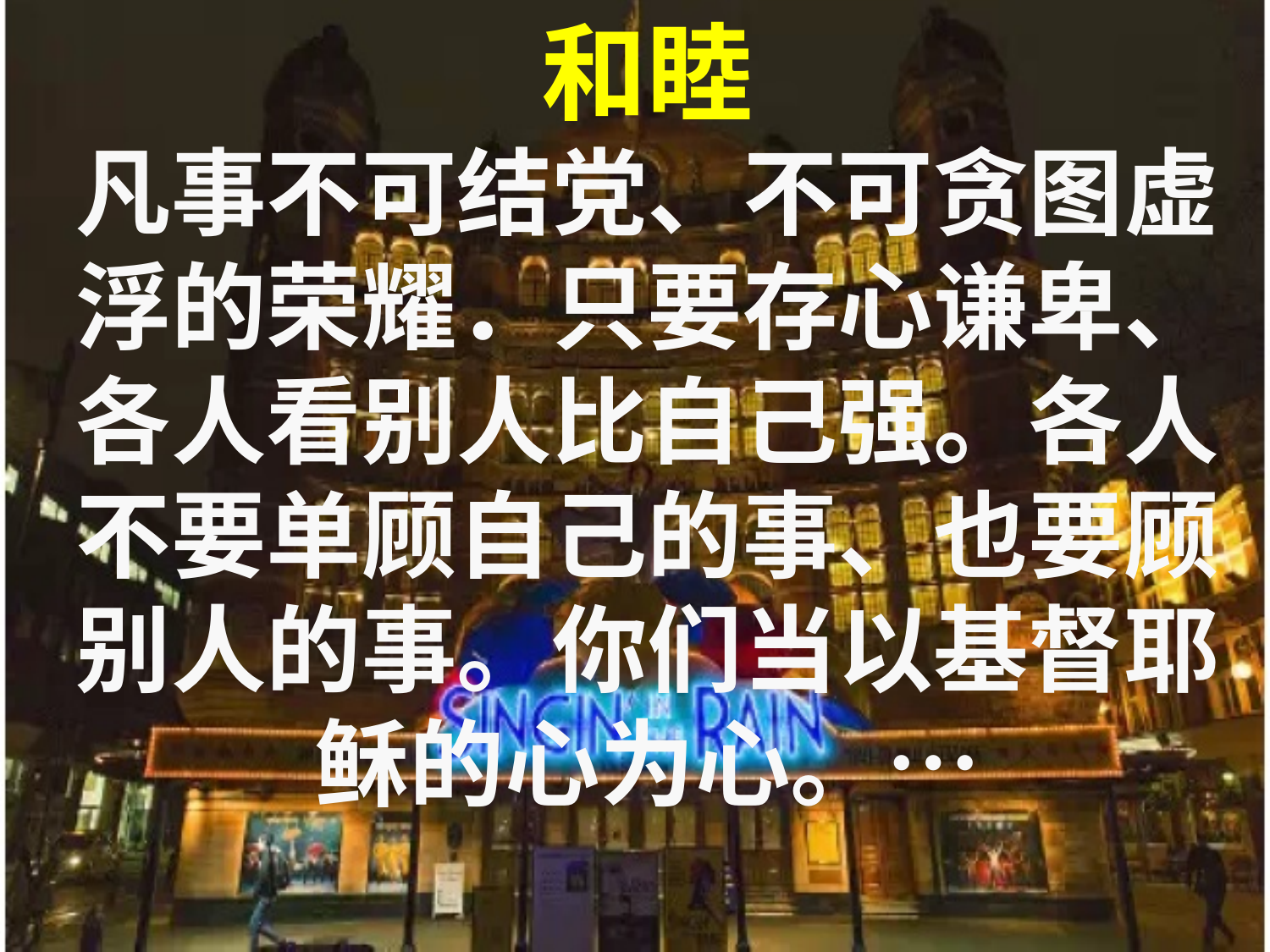

和睦
凡事不可结党、不可贪图虚浮的荣耀．只要存心谦卑、各人看别人比自己强。各人不要单顾自己的事、也要顾别人的事。你们当以基督耶稣的心为心。…